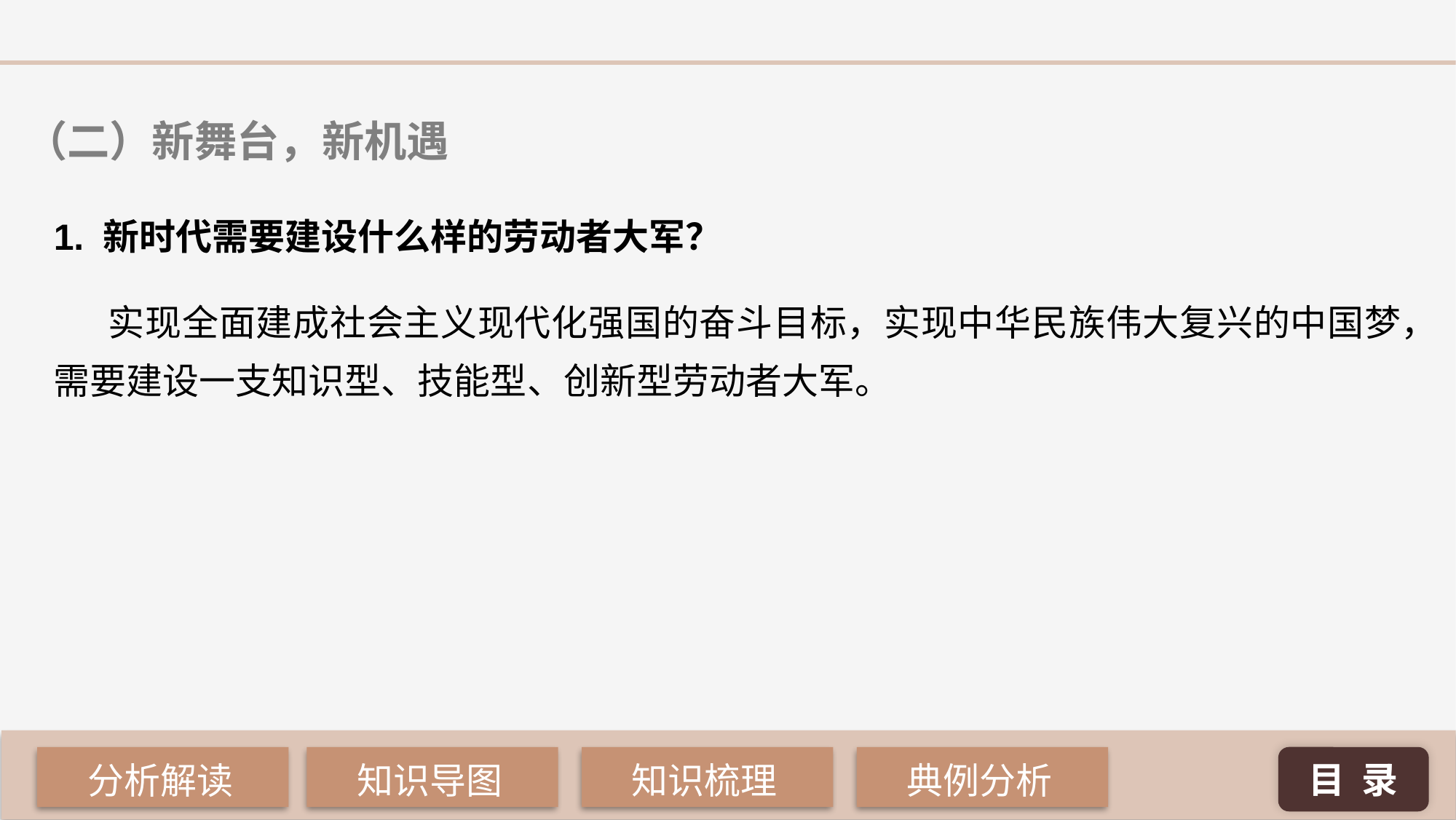

（二）新舞台，新机遇
1. 新时代需要建设什么样的劳动者大军？
实现全面建成社会主义现代化强国的奋斗目标，实现中华民族伟大复兴的中国梦，需要建设一支知识型、技能型、创新型劳动者大军。